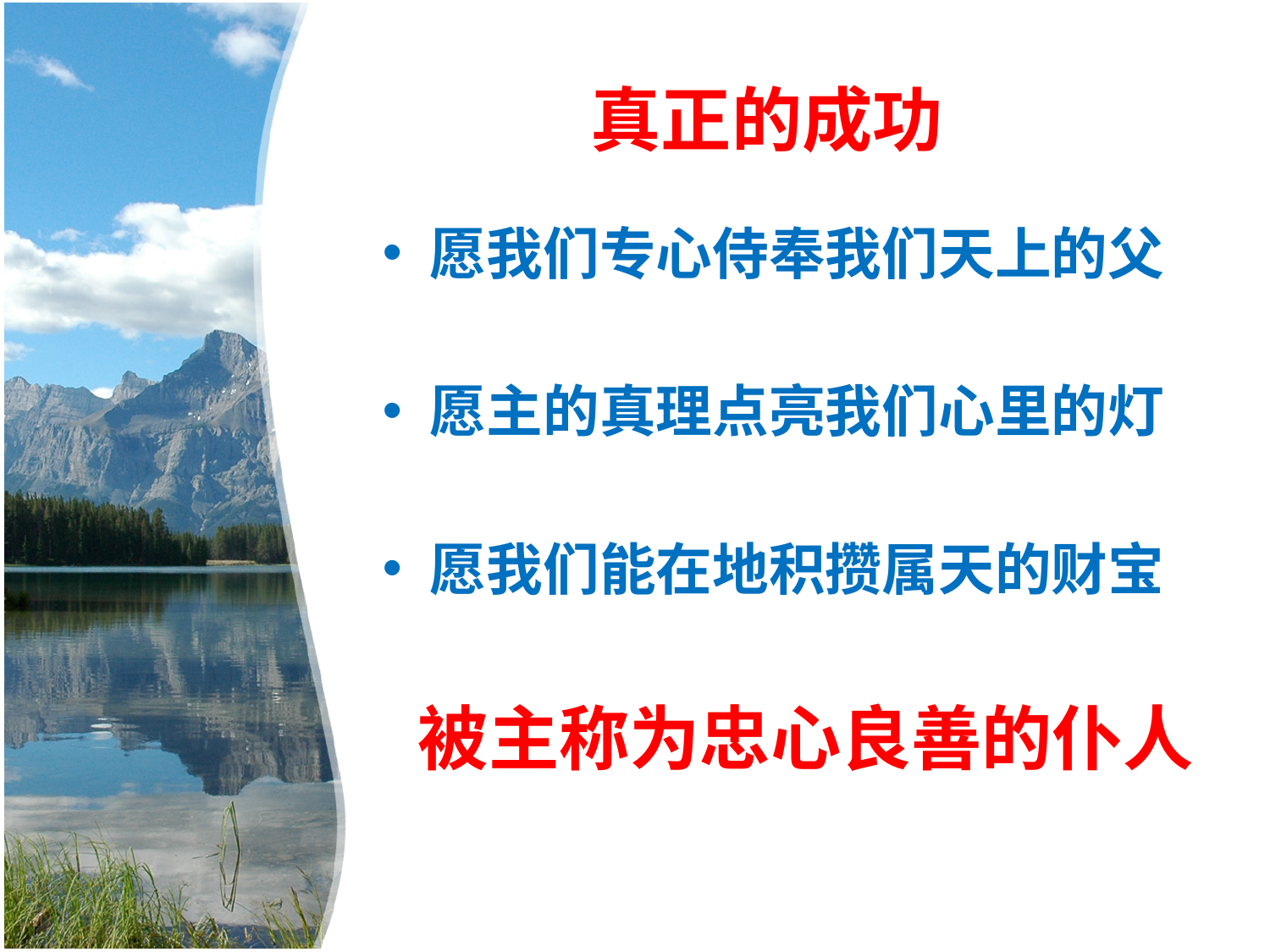

# 真正的成功
愿我们专心侍奉我们天上的父

愿主的真理点亮我们心里的灯

愿我们能在地积攒属天的财宝

 被主称为忠心良善的仆人